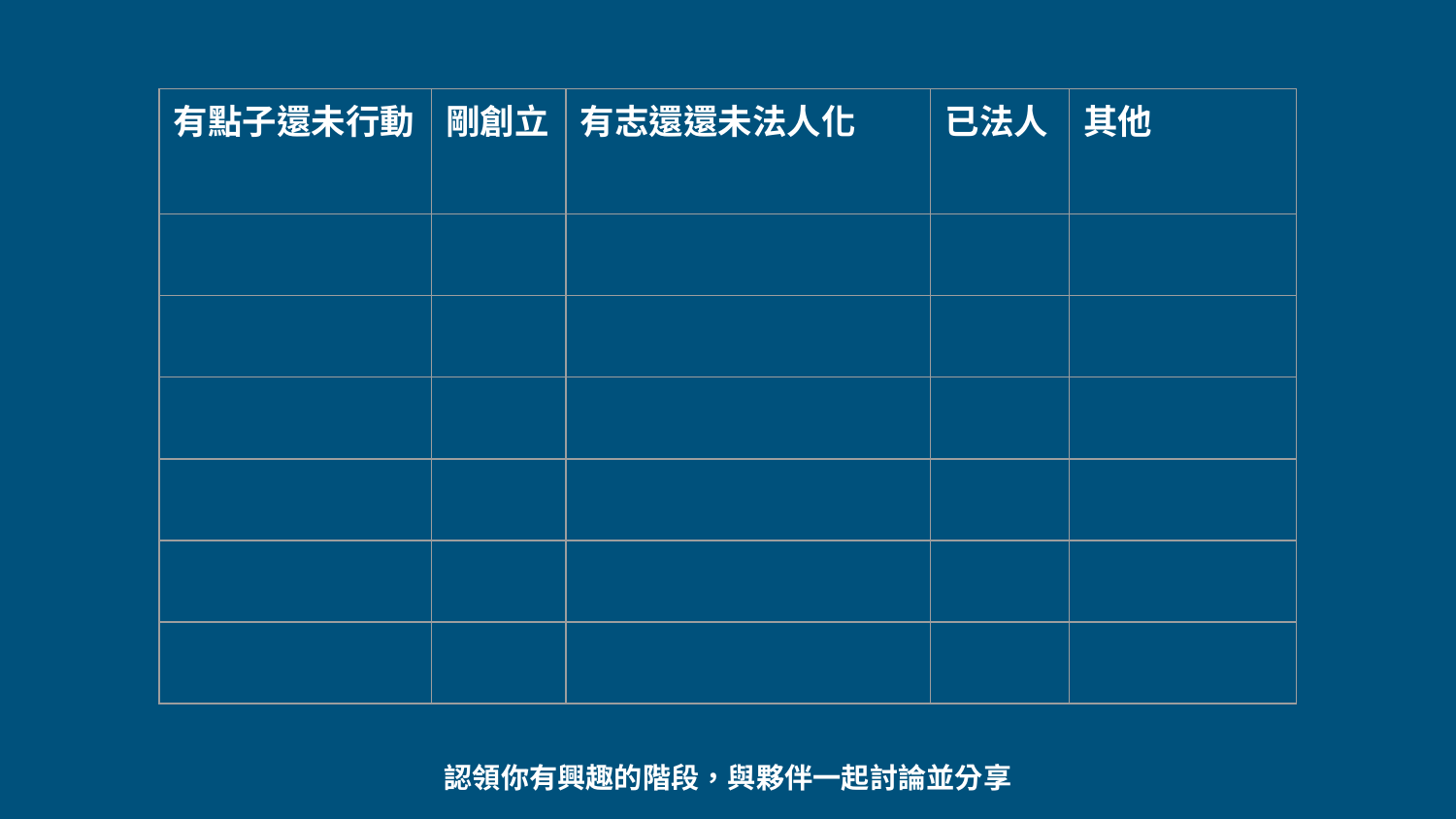

| 有點子還未行動 | 剛創立 | 有志還還未法人化 | 已法人 | 其他 |
| --- | --- | --- | --- | --- |
|  |  |  |  |  |
|  |  |  |  |  |
|  |  |  |  |  |
|  |  |  |  |  |
|  |  |  |  |  |
|  |  |  |  |  |
認領你有興趣的階段，與夥伴一起討論並分享